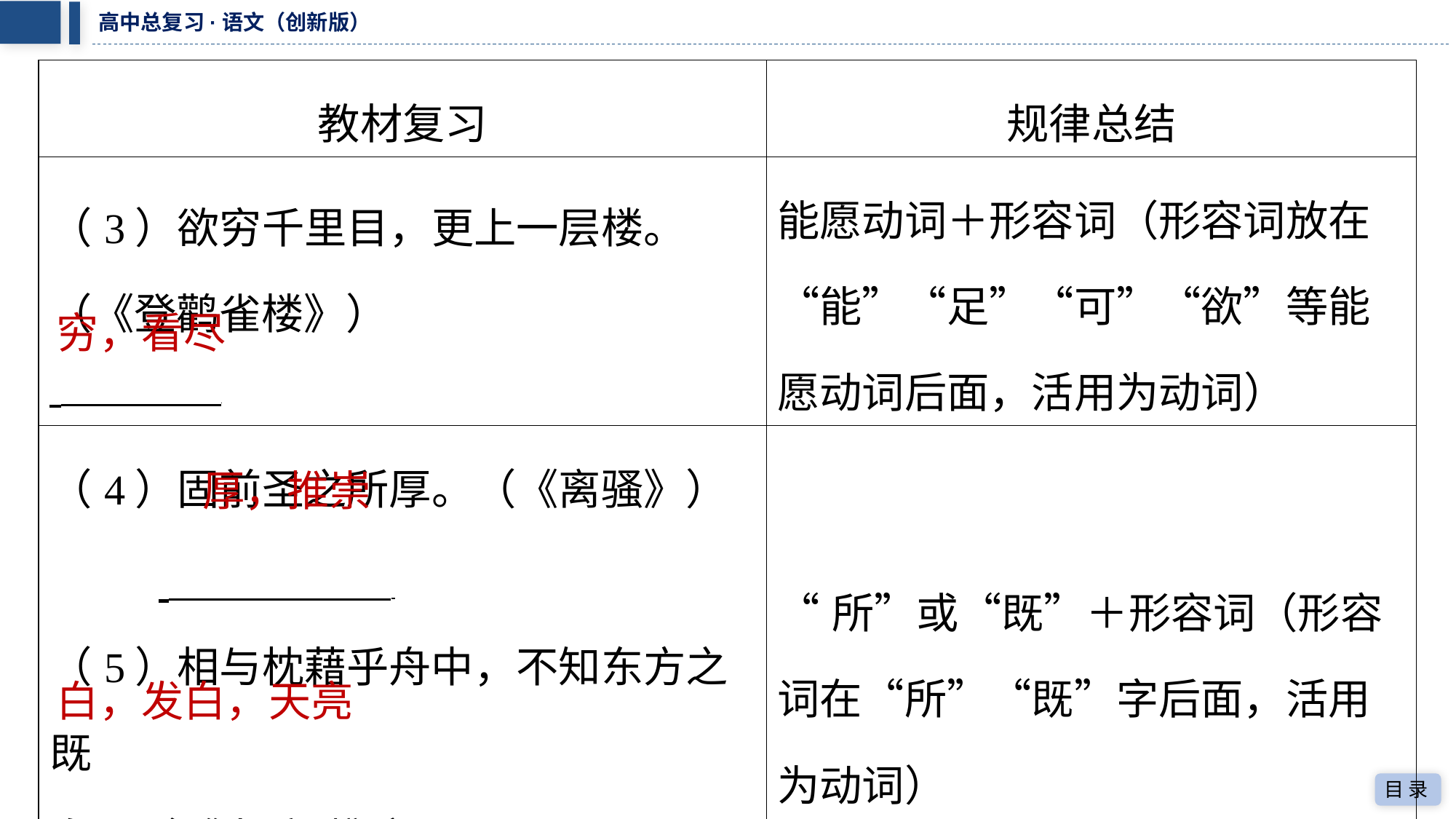

| 教材复习 | 规律总结 |
| --- | --- |
| （3）欲穷千里目，更上一层楼。 （《登鹳雀楼》） ⁠ | 能愿动词＋形容词（形容词放在 “能”“足”“可”“欲”等能 愿动词后面，活用为动词） |
| （4）固前圣之所厚。（《离骚》） ⁠ （5）相与枕藉乎舟中，不知东方之既 白。（《赤壁赋》） ⁠ | “所”或“既”＋形容词（形容 词在“所”“既”字后面，活用 为动词） |
穷，看尽
厚，推崇
白，发白，天亮